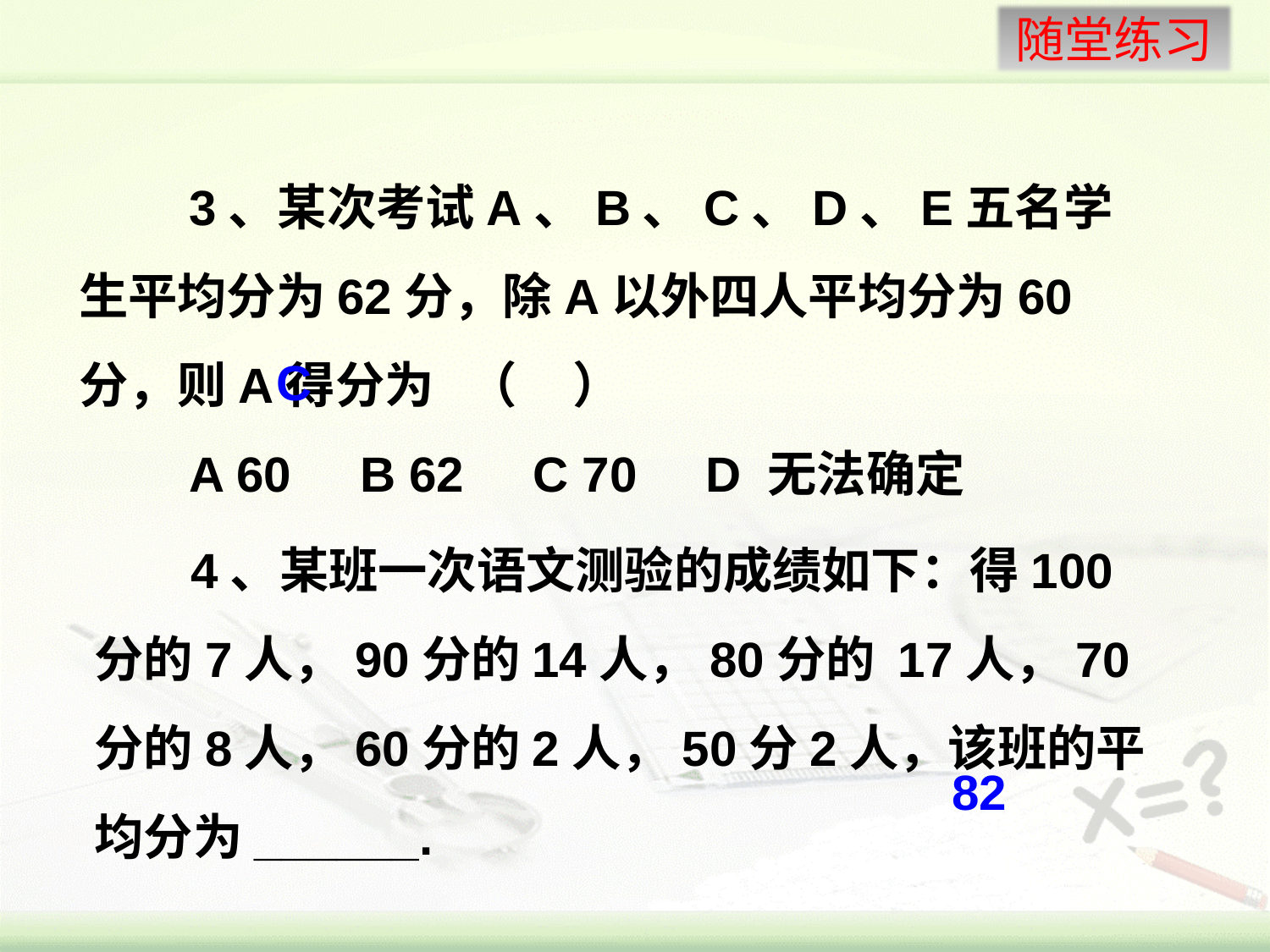

3、某次考试A、B、C、D、E五名学生平均分为62分，除A以外四人平均分为60分，则A得分为   （     ）
        A 60     B 62     C 70     D 无法确定
C
       4、某班一次语文测验的成绩如下：得100 分的7人，90分的14人，80分的 17人，70分的8人，60分的2人，50分2人，该班的平均分为______.
82